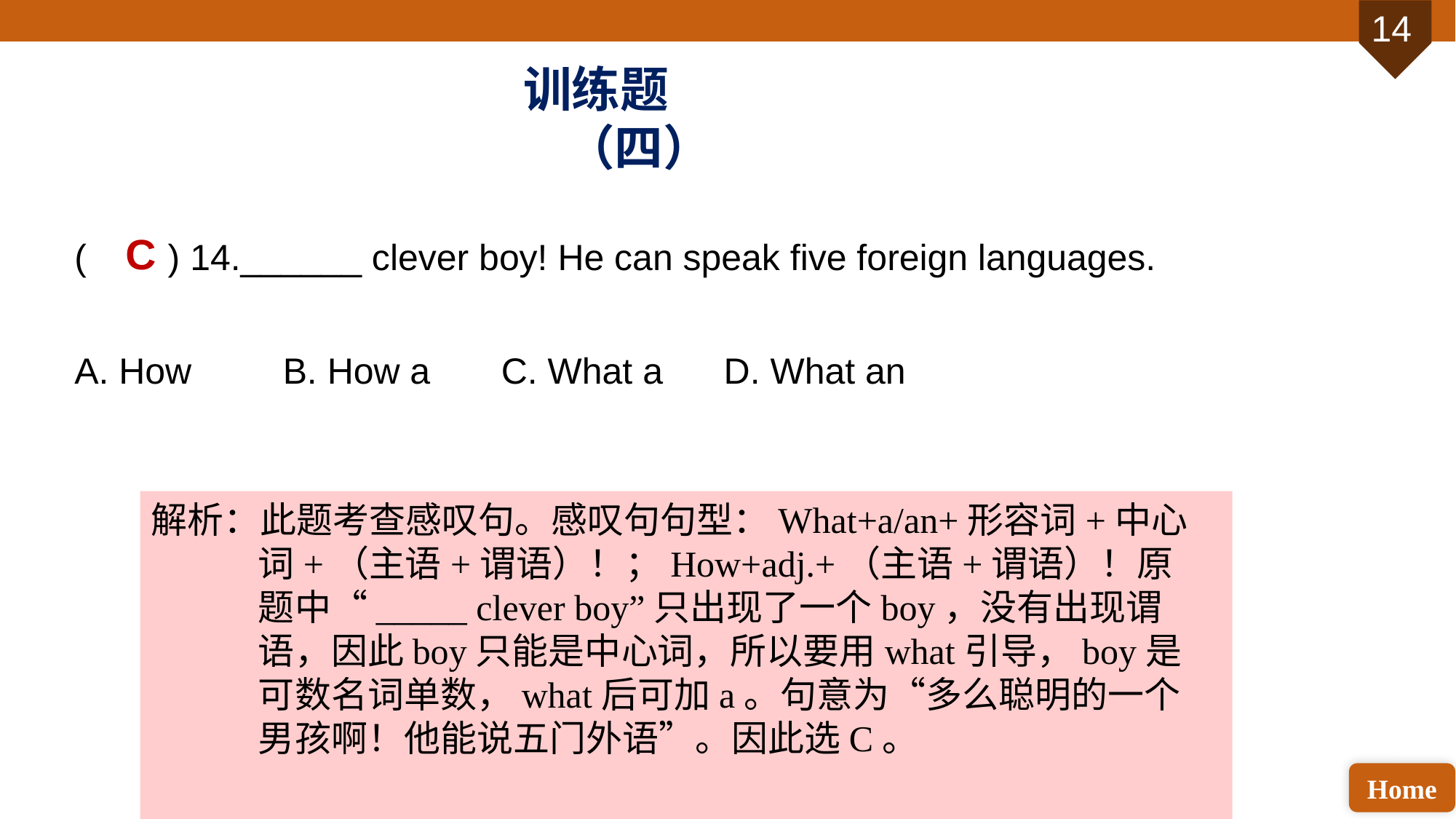

训练题（四）
(        ) 14.______ clever boy! He can speak five foreign languages.

A. How         B. How a       C. What a      D. What an
C

解析：此题考查感叹句。感叹句句型：What+a/an+形容词+中心词+（主语+谓语）！；How+adj.+（主语+谓语）！原题中“_____ clever boy”只出现了一个boy，没有出现谓语，因此boy只能是中心词，所以要用what引导，boy是可数名词单数，what后可加a。句意为“多么聪明的一个男孩啊！他能说五门外语”。因此选C。